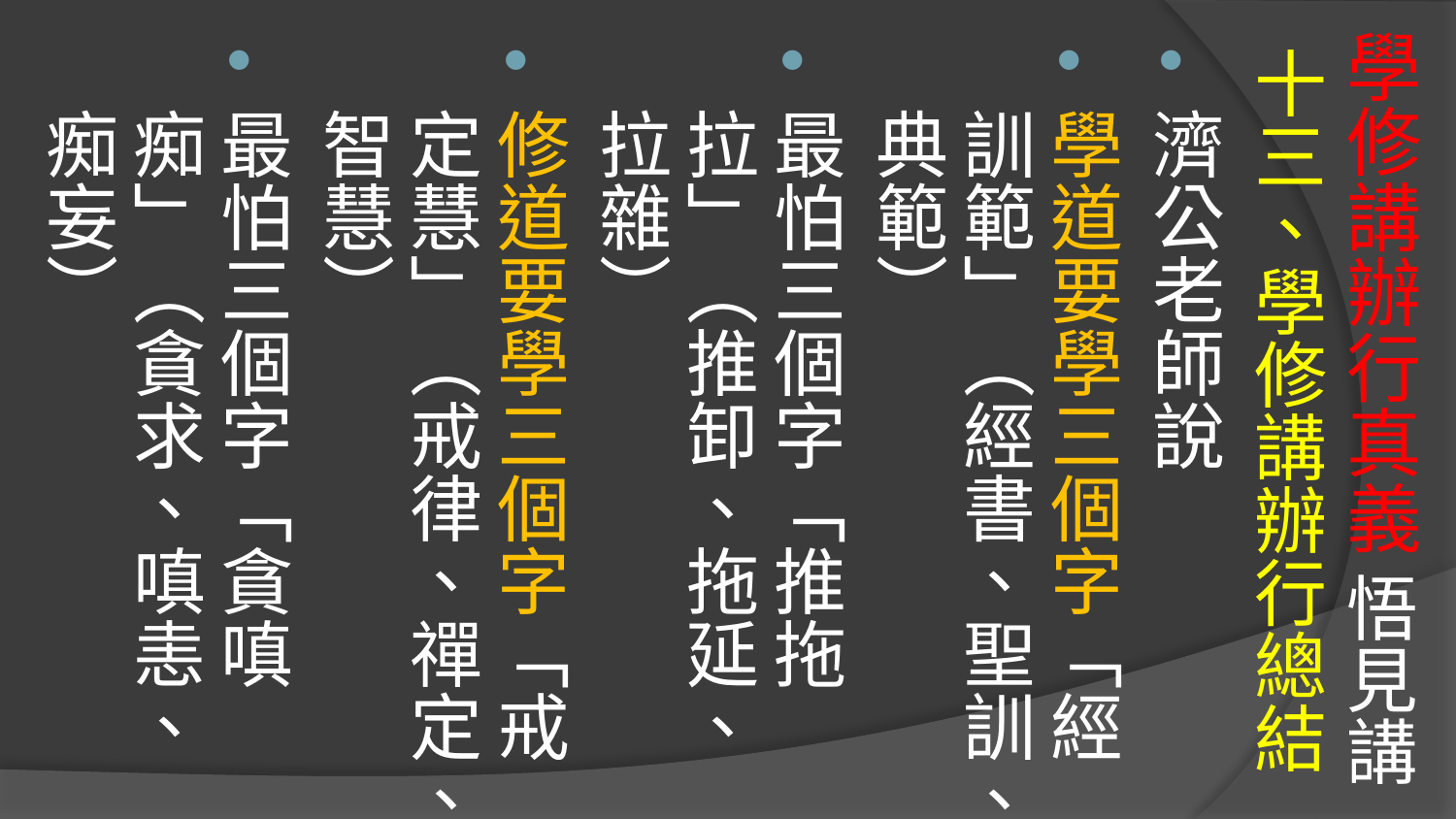

# 學修講辦行真義 悟見講
十三、學修講辦行總結
濟公老師說
學道要學三個字「經訓範」（經書、聖訓、典範）
最怕三個字「推拖拉」（推卸、拖延、拉雜）
修道要學三個字「戒定慧」（戒律、禪定、智慧）
最怕三個字「貪嗔痴」（貪求、嗔恚、痴妄）